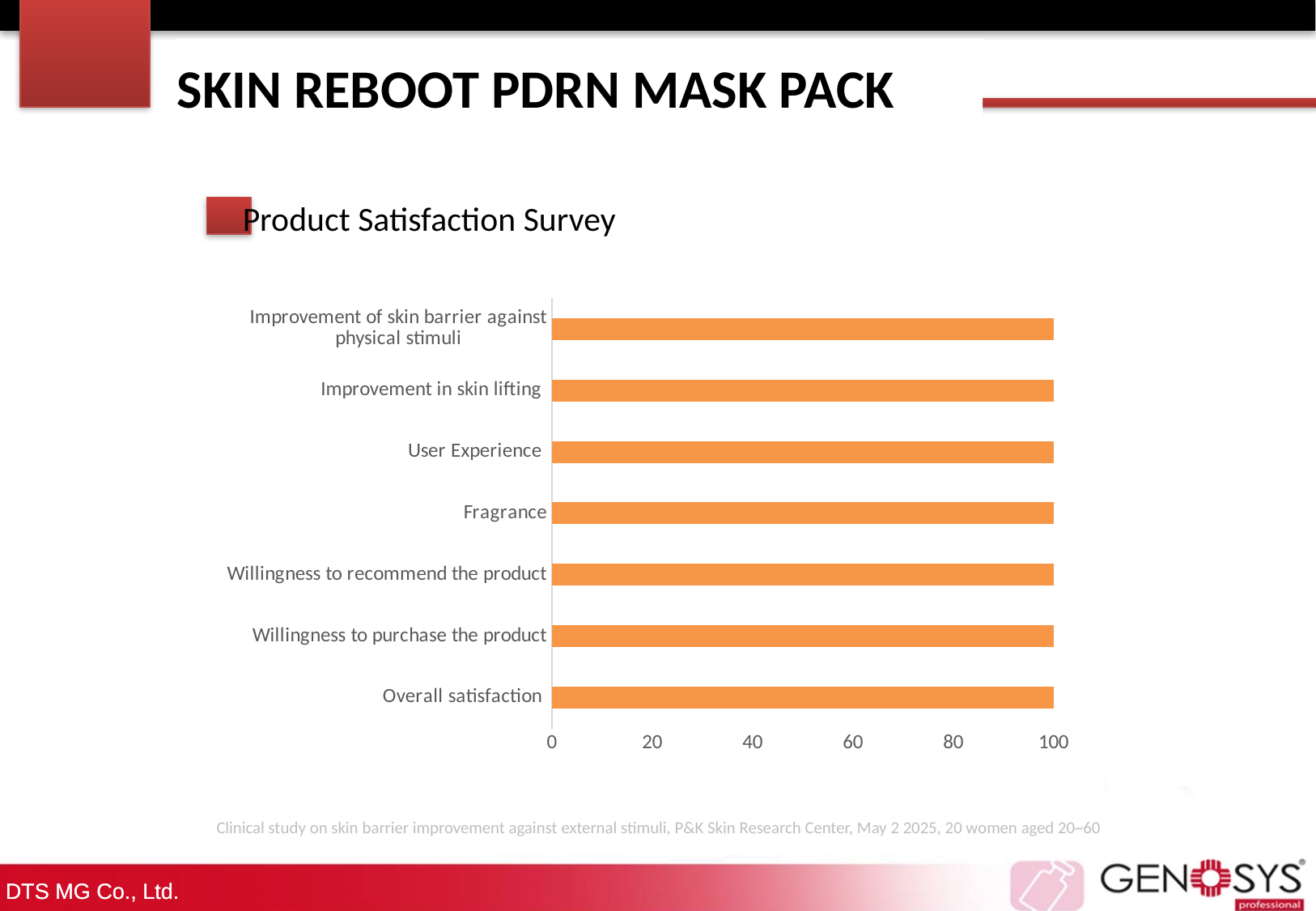

SKIN REBOOT PDRN MASK PACK
Product Satisfaction Survey

### Chart

| Category | 계열 1 |
|---|---|
| Overall satisfaction  | 100.0 |
| Willingness to purchase the product | 100.0 |
| Willingness to recommend the product | 100.0 |
| Fragrance | 100.0 |
| User Experience  | 100.0 |
| Improvement in skin lifting  | 100.0 |
| Improvement of skin barrier against physical stimuli | 100.0 |
Clinical study on skin barrier improvement against external stimuli, P&K Skin Research Center, May 2 2025, 20 women aged 20~60